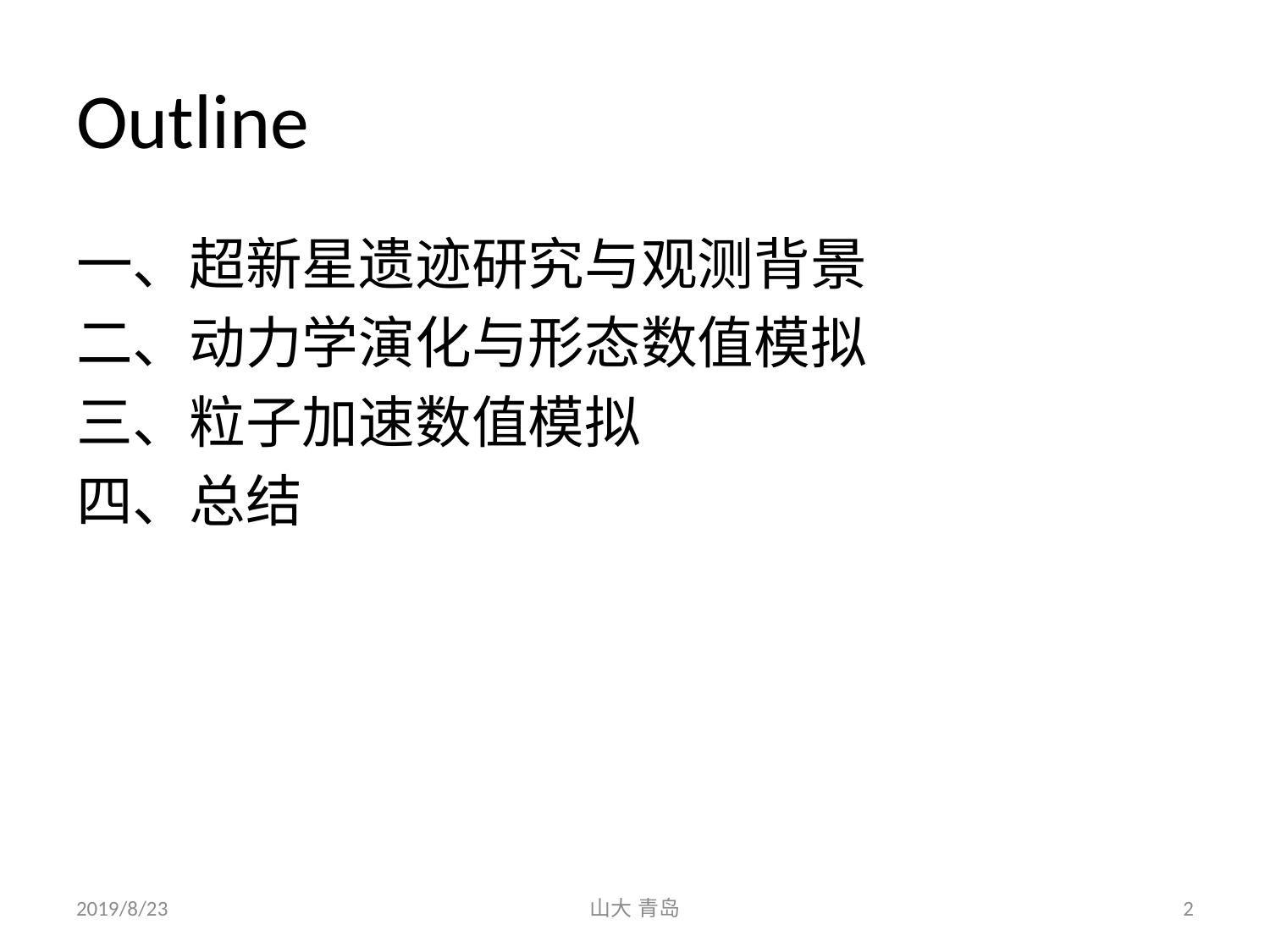

# Outline
一、超新星遗迹研究与观测背景
二、动力学演化与形态数值模拟
三、粒子加速数值模拟
四、总结
2019/8/23
山大 青岛
2